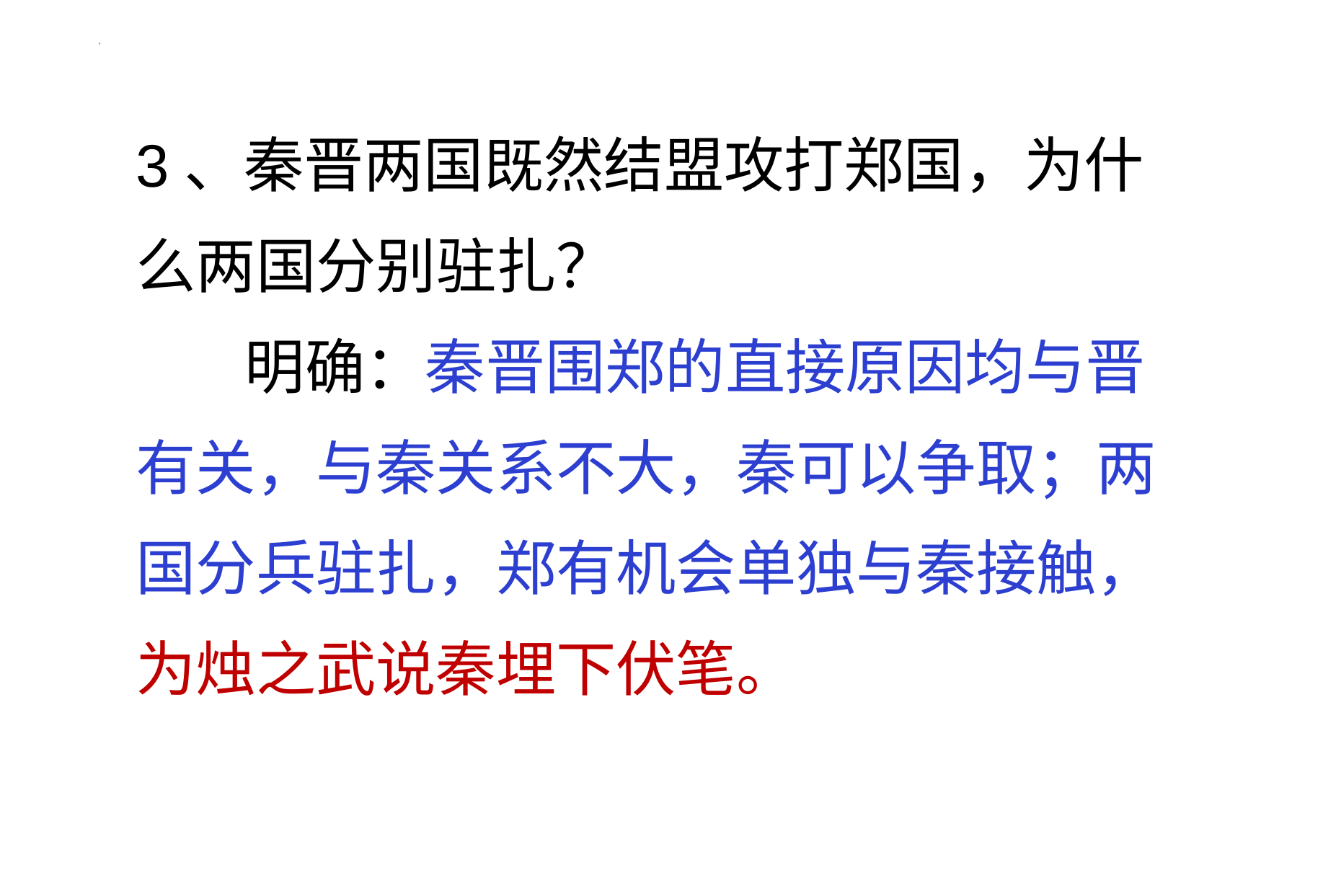

3、秦晋两国既然结盟攻打郑国，为什么两国分别驻扎？
       明确：秦晋围郑的直接原因均与晋有关，与秦关系不大，秦可以争取；两国分兵驻扎，郑有机会单独与秦接触，为烛之武说秦埋下伏笔。